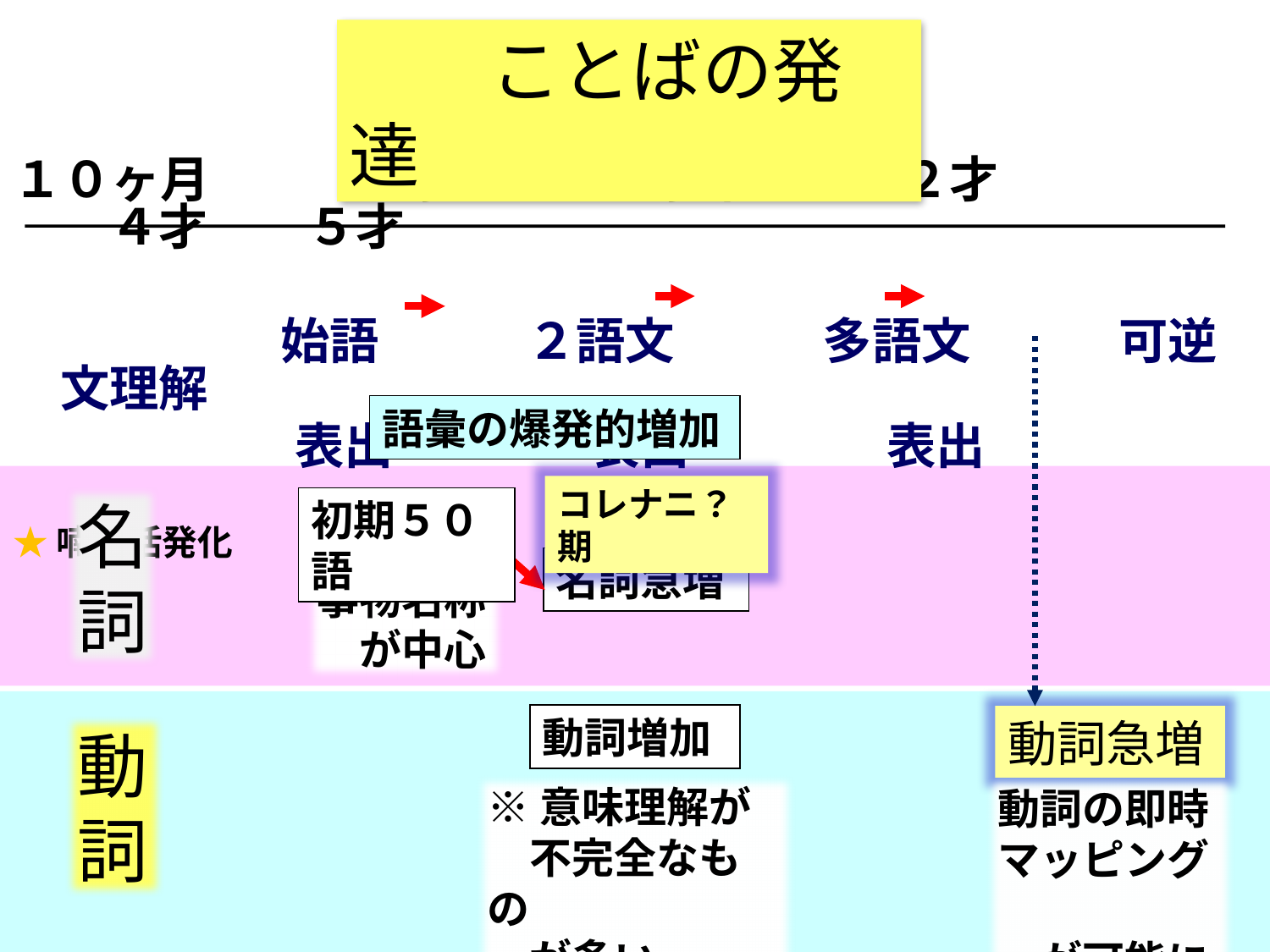

ことばの発達

１０ヶ月　　　１才　　　１才半　　　２才　　　　　　４才　　５才

              　　始語　　　２語文　　　多語文　　　可逆文理解
　            　　表出　　　　表出　　　　表出
★喃語活発化　　　　　　　　　　　　　　　　　　　　　　　　　　　　　　　　　　　★構音完成

語彙の爆発的増加

コレナニ？期
名詞
初期５０語

名詞急増
事物名称
　が中心

動詞増加
動詞急増
動詞
※意味理解が
　不完全なもの
　が多い
動詞の即時マッピング
　が可能に